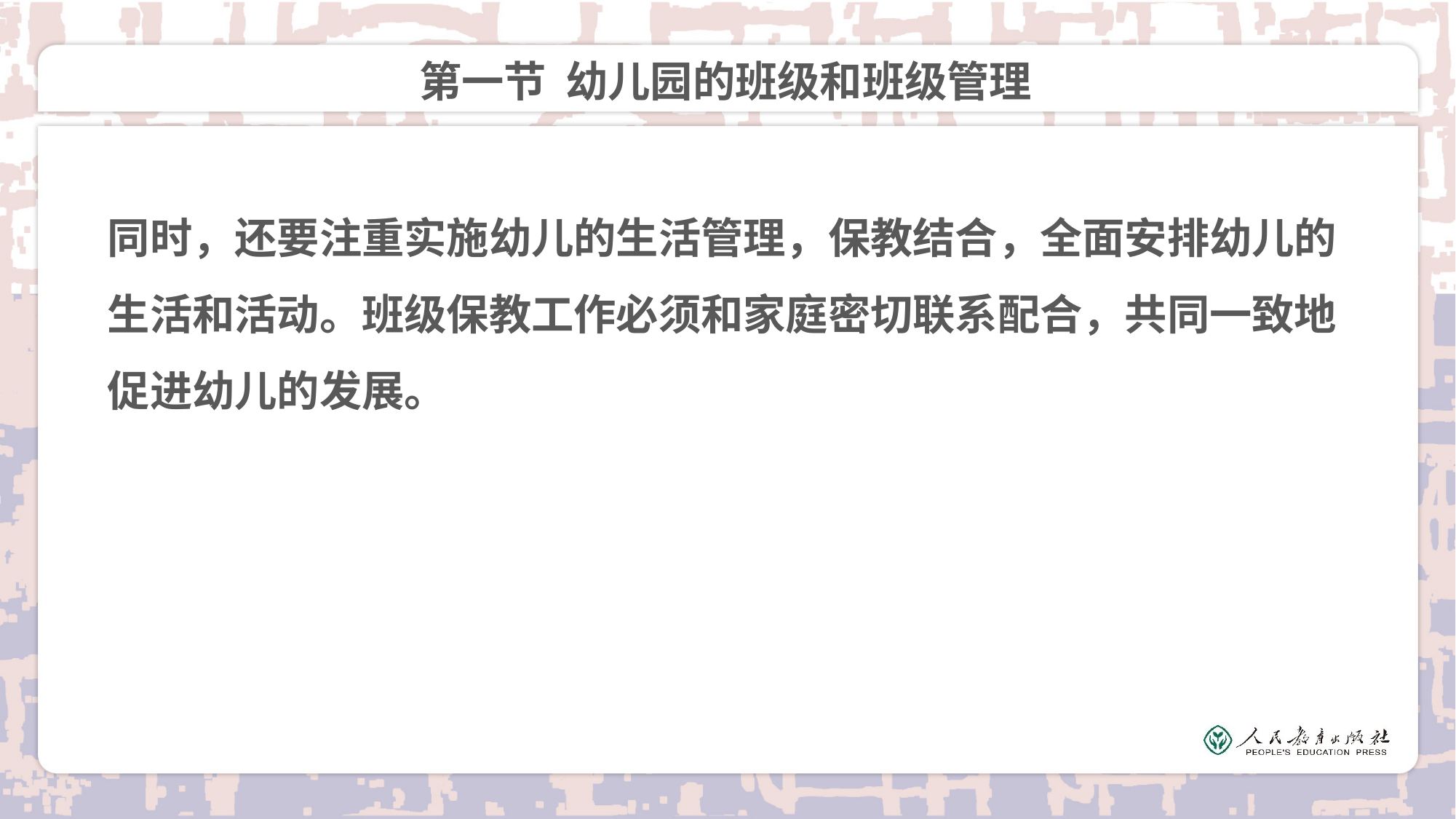

# 第一节  幼儿园的班级和班级管理
同时，还要注重实施幼儿的生活管理，保教结合，全面安排幼儿的生活和活动。班级保教工作必须和家庭密切联系配合，共同一致地促进幼儿的发展。